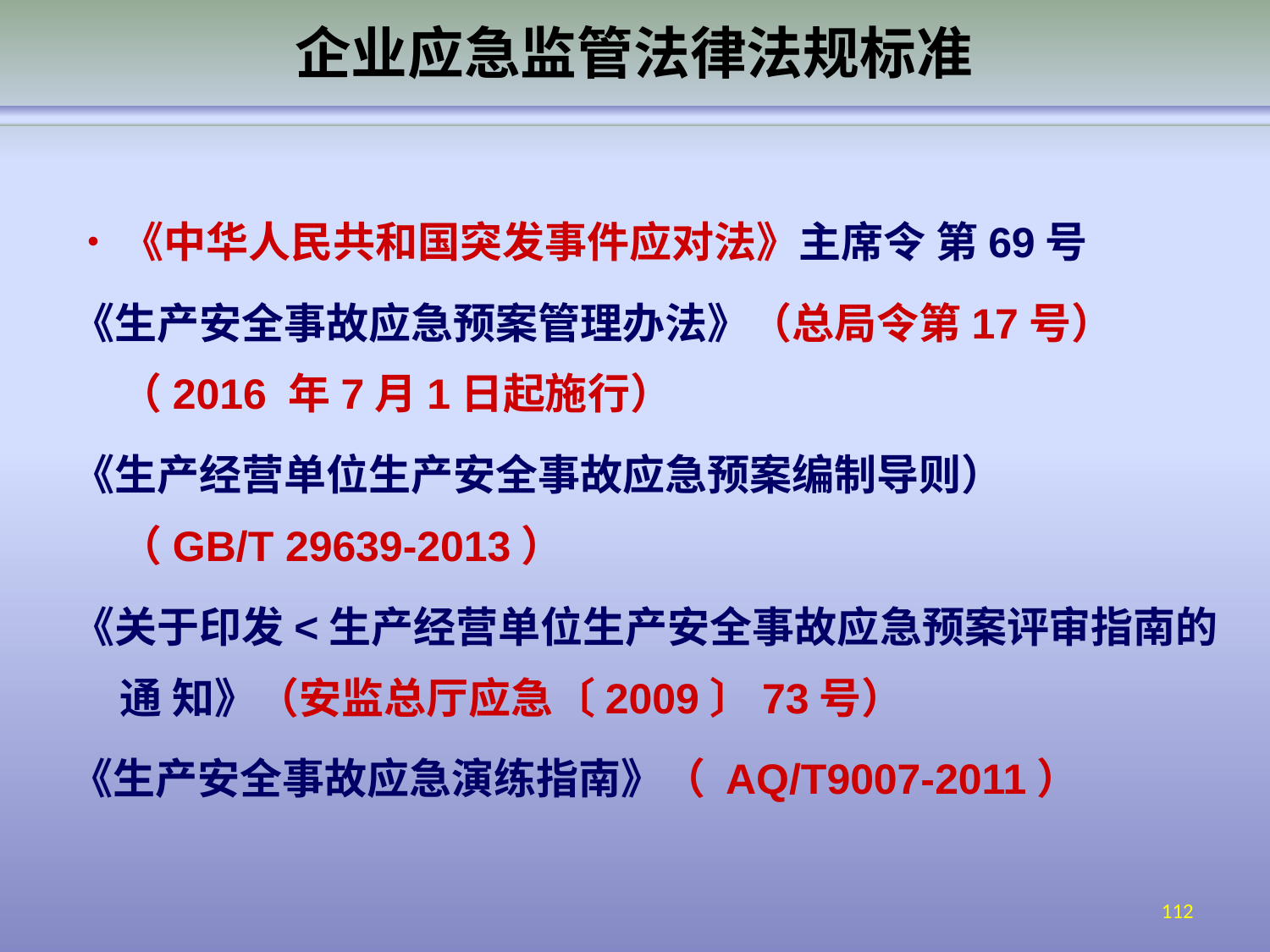

# 企业应急监管法律法规标准
•	《中华人民共和国突发事件应对法》主席令 第69号
《生产安全事故应急预案管理办法》（总局令第17号）（2016 年7月1日起施行）
《生产经营单位生产安全事故应急预案编制导则）（GB/T 29639-2013）
《关于印发<生产经营单位生产安全事故应急预案评审指南的通 知》（安监总厅应急〔2009〕73号）
《生产安全事故应急演练指南》（ AQ/T9007-2011）
112